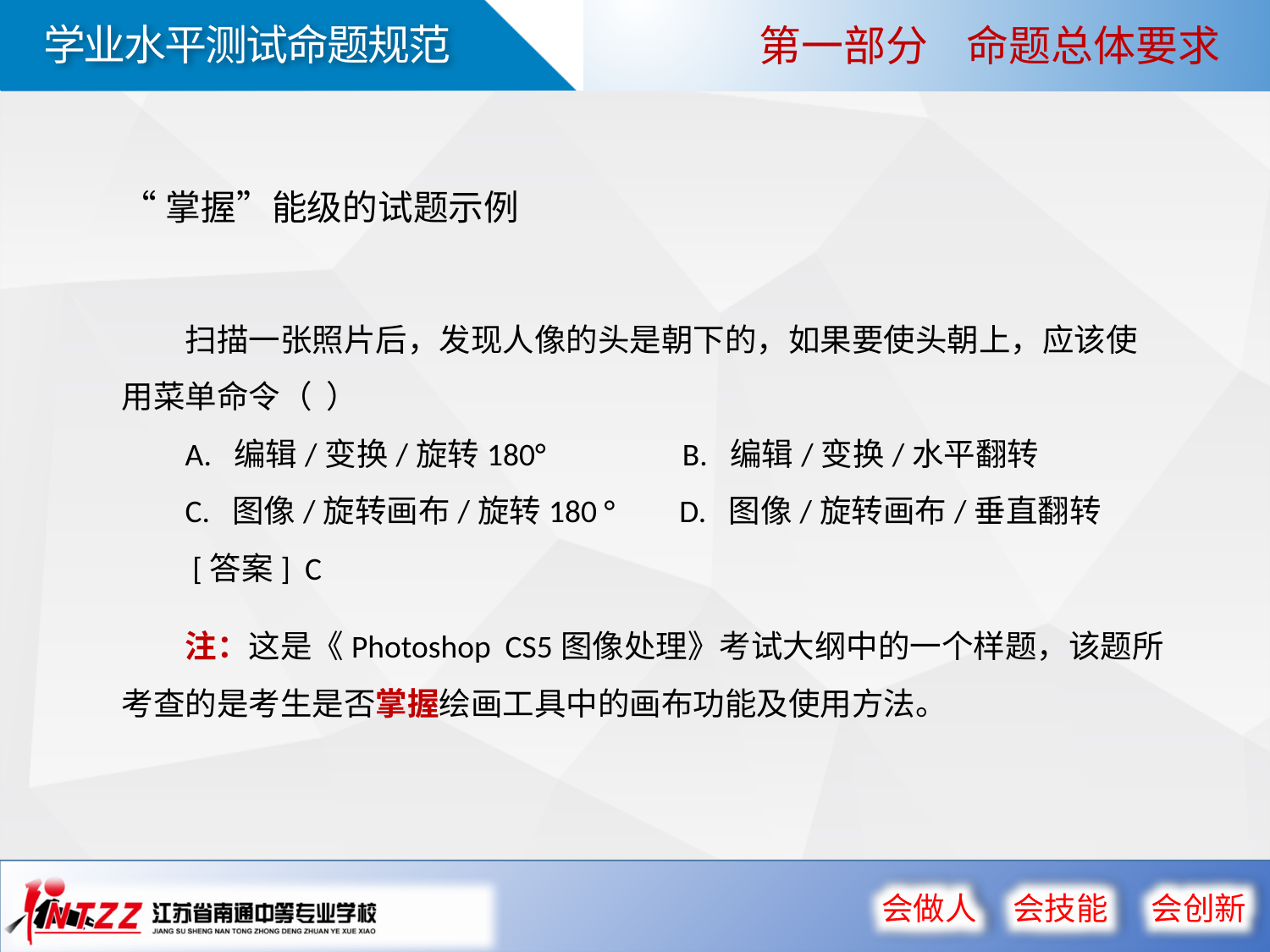

第一部分    命题总体要求
“掌握”能级的试题示例
扫描一张照片后，发现人像的头是朝下的，如果要使头朝上，应该使用菜单命令（  ）
A.  编辑/变换/旋转180°                   B.  编辑/变换/水平翻转
C.  图像/旋转画布/旋转180 °         D.  图像/旋转画布/垂直翻转
 [答案]  C
注：这是《Photoshop  CS5图像处理》考试大纲中的一个样题，该题所考查的是考生是否掌握绘画工具中的画布功能及使用方法。